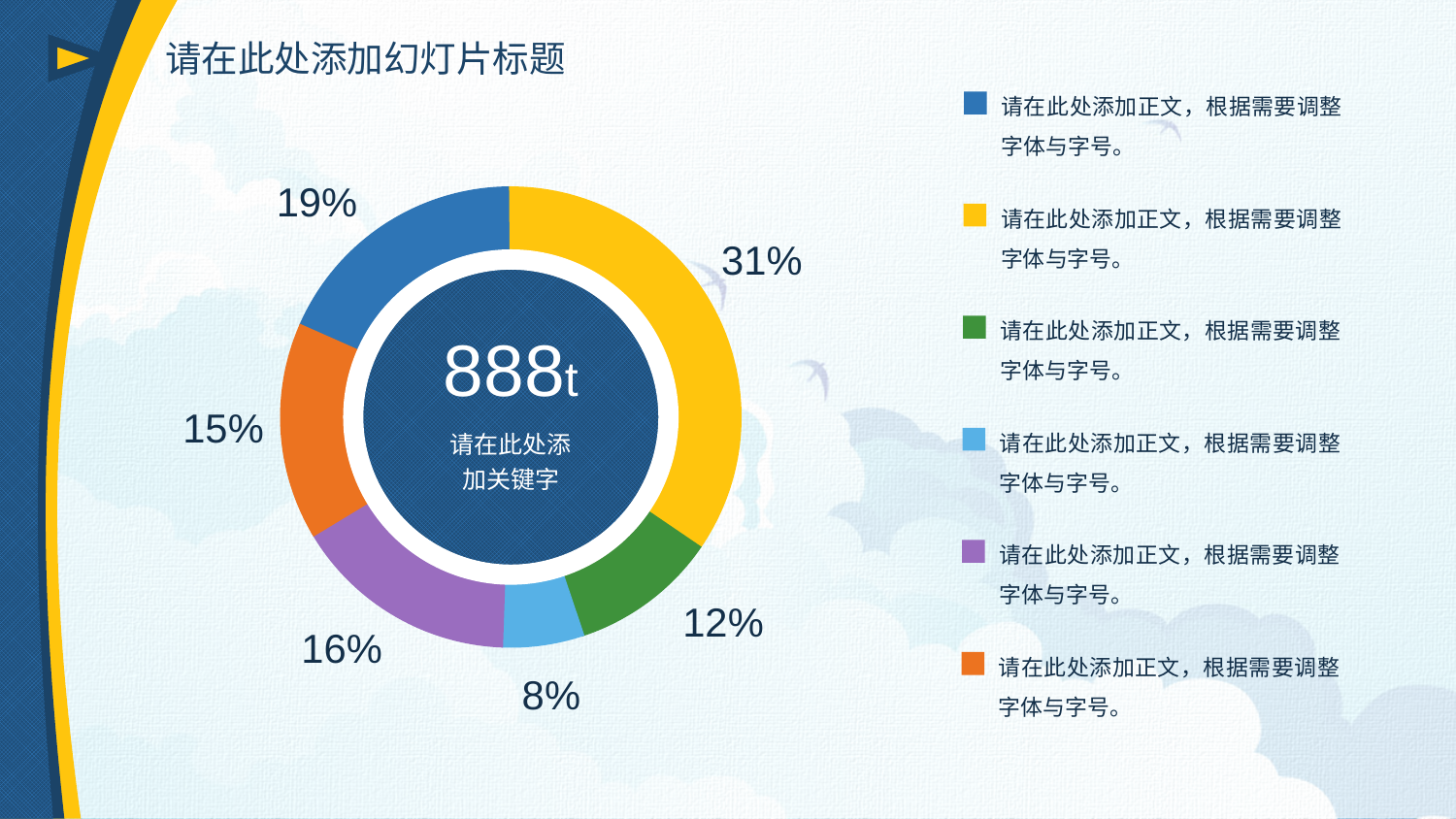

请在此处添加幻灯片标题
请在此处添加正文，根据需要调整字体与字号。

19%
请在此处添加正文，根据需要调整字体与字号。

31%

888t
请在此处添加关键字
请在此处添加正文，根据需要调整字体与字号。

15%
请在此处添加正文，根据需要调整字体与字号。

请在此处添加正文，根据需要调整字体与字号。

12%
16%
请在此处添加正文，根据需要调整字体与字号。

8%